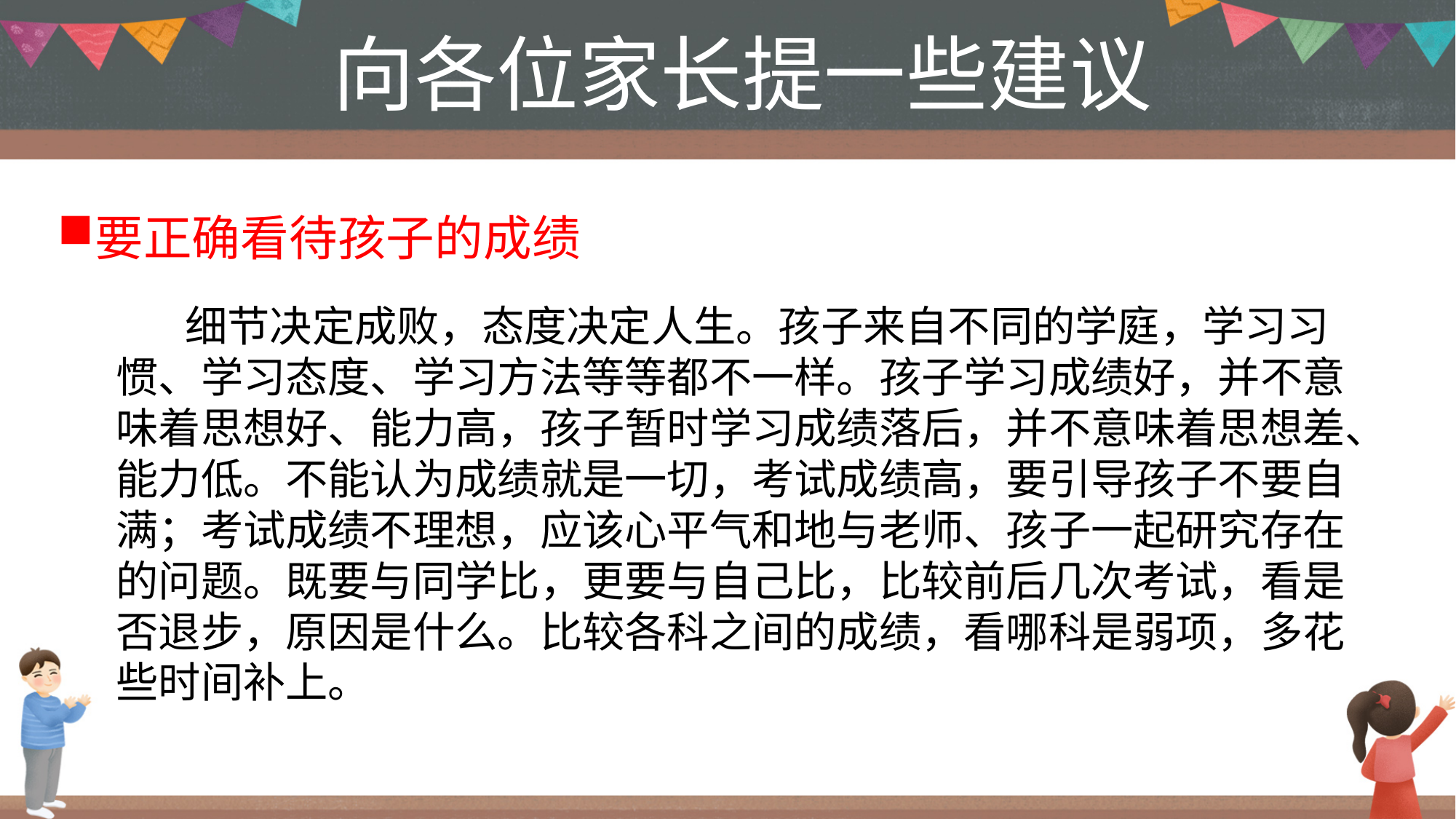

向各位家长提一些建议
要正确看待孩子的成绩

       细节决定成败，态度决定人生。孩子来自不同的学庭，学习习惯、学习态度、学习方法等等都不一样。孩子学习成绩好，并不意味着思想好、能力高，孩子暂时学习成绩落后，并不意味着思想差、能力低。不能认为成绩就是一切，考试成绩高，要引导孩子不要自满；考试成绩不理想，应该心平气和地与老师、孩子一起研究存在的问题。既要与同学比，更要与自己比，比较前后几次考试，看是否退步，原因是什么。比较各科之间的成绩，看哪科是弱项，多花些时间补上。